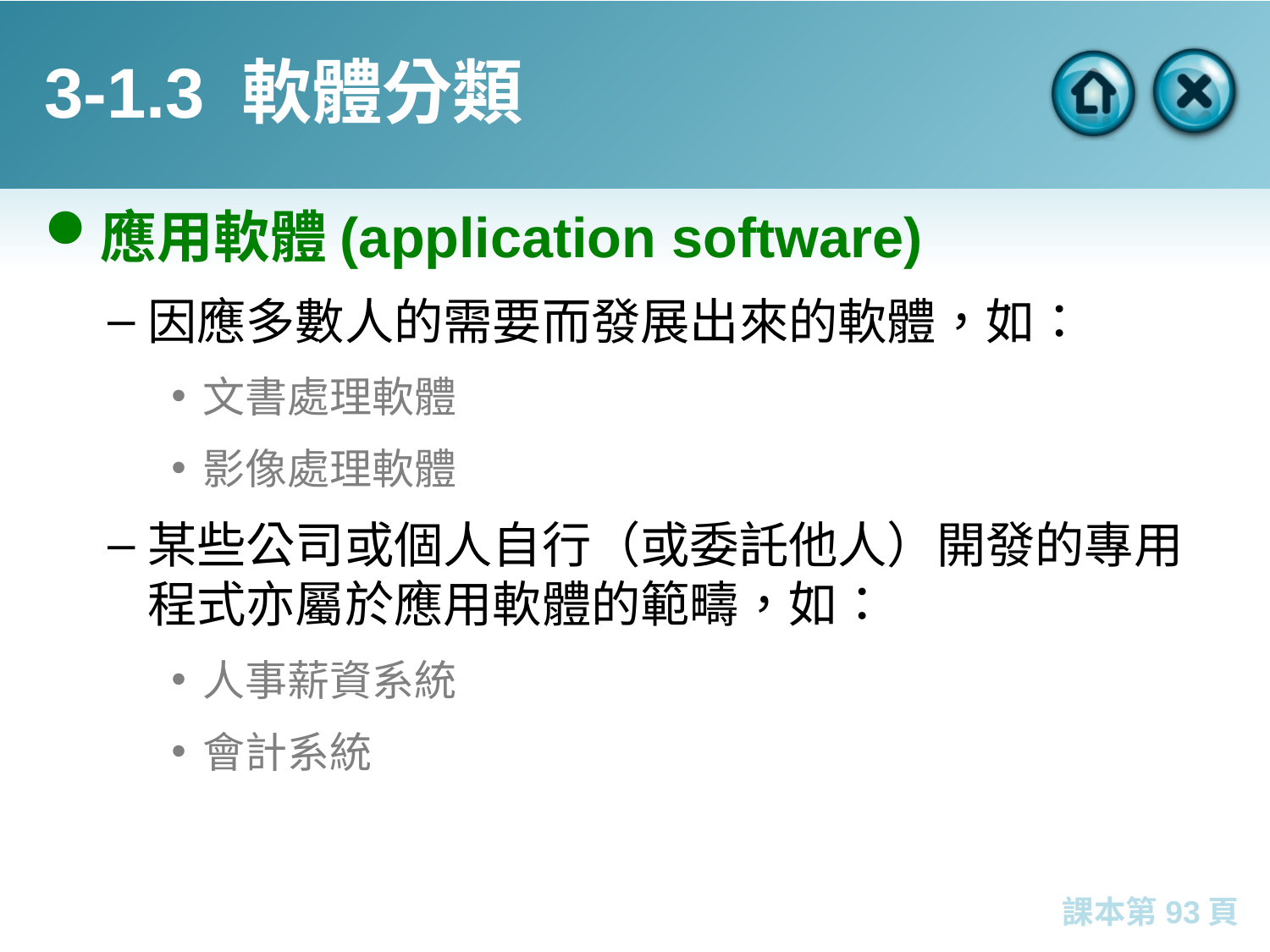

# 3-1.3 軟體分類
應用軟體(application software)
因應多數人的需要而發展出來的軟體，如：
文書處理軟體
影像處理軟體
某些公司或個人自行（或委託他人）開發的專用程式亦屬於應用軟體的範疇，如：
人事薪資系統
會計系統
課本第93頁